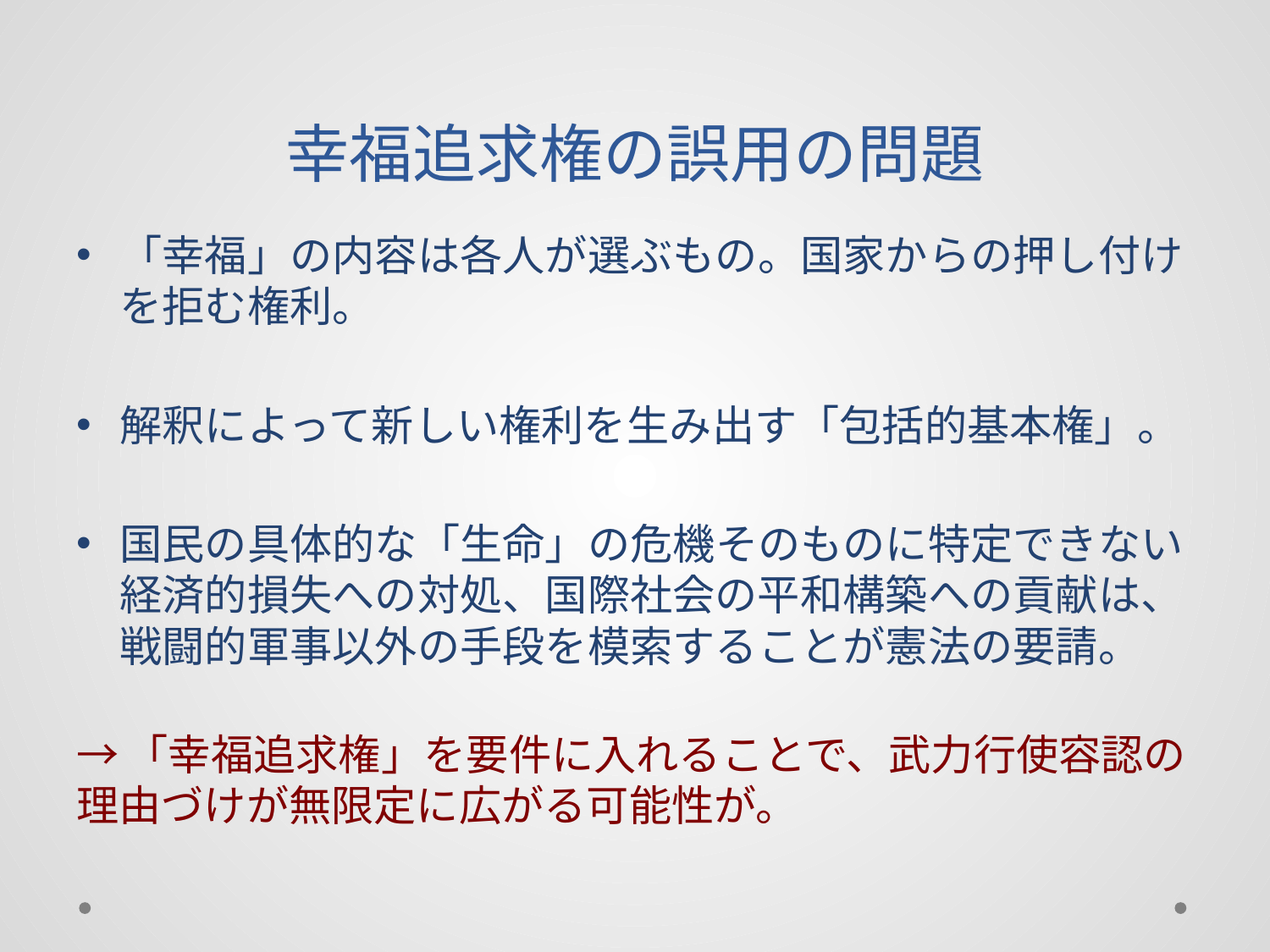

# 幸福追求権の誤用の問題
「幸福」の内容は各人が選ぶもの。国家からの押し付けを拒む権利。

解釈によって新しい権利を生み出す「包括的基本権」。

国民の具体的な「生命」の危機そのものに特定できない経済的損失への対処、国際社会の平和構築への貢献は、戦闘的軍事以外の手段を模索することが憲法の要請。

→「幸福追求権」を要件に入れることで、武力行使容認の理由づけが無限定に広がる可能性が。